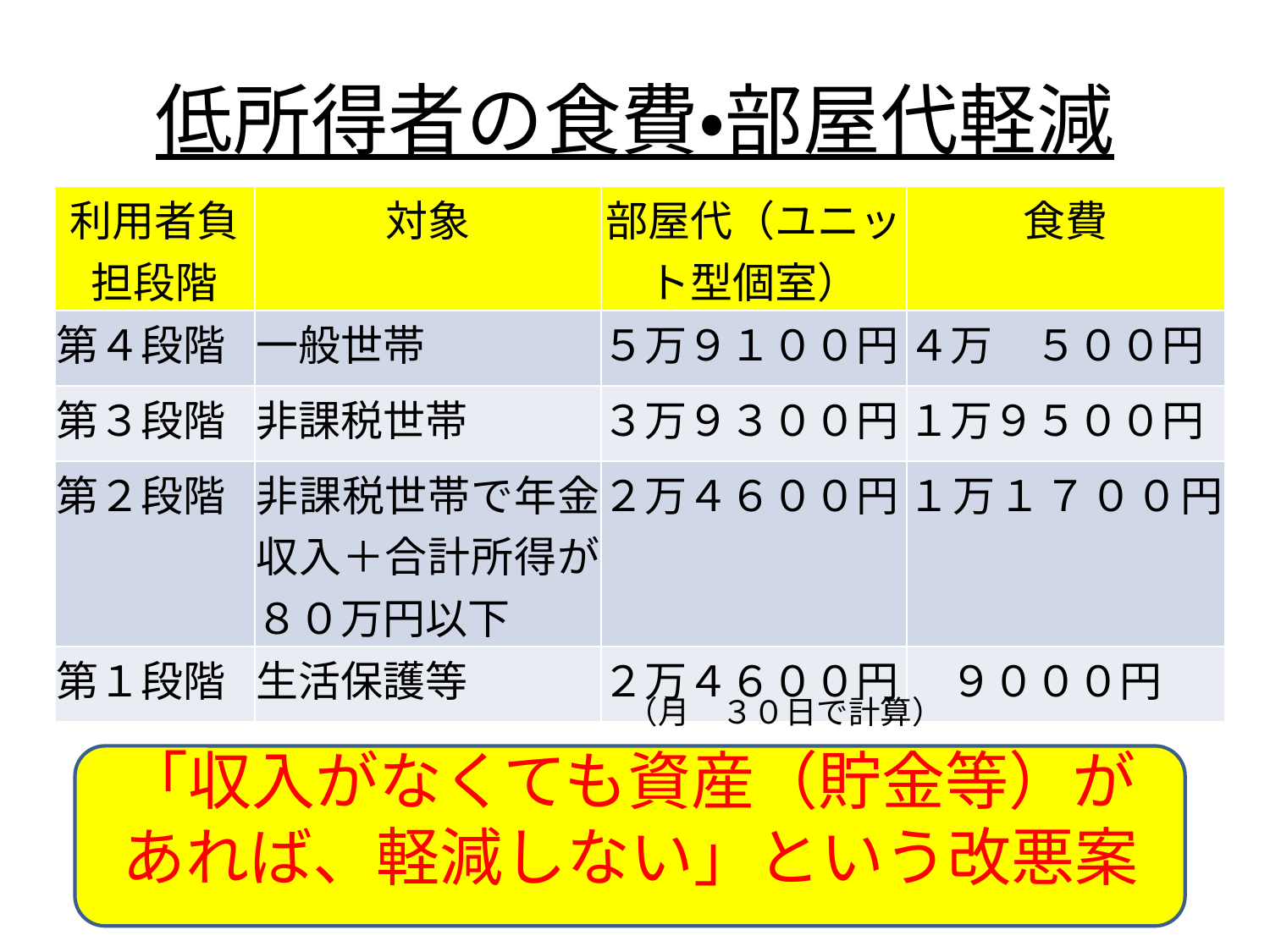

# 低所得者の食費・部屋代軽減
| 利用者負担段階 | 対象 | 部屋代（ユニット型個室） | 食費 |
| --- | --- | --- | --- |
| 第４段階 | 一般世帯 | ５万９１００円 | ４万　５００円 |
| 第３段階 | 非課税世帯 | ３万９３００円 | １万９５００円 |
| 第２段階 | 非課税世帯で年金収入＋合計所得が８０万円以下 | ２万４６００円 | １万１７００円 |
| 第１段階 | 生活保護等 | ２万４６００円 | ９０００円 |
（月　３０日で計算）
「収入がなくても資産（貯金等）があれば、軽減しない」という改悪案